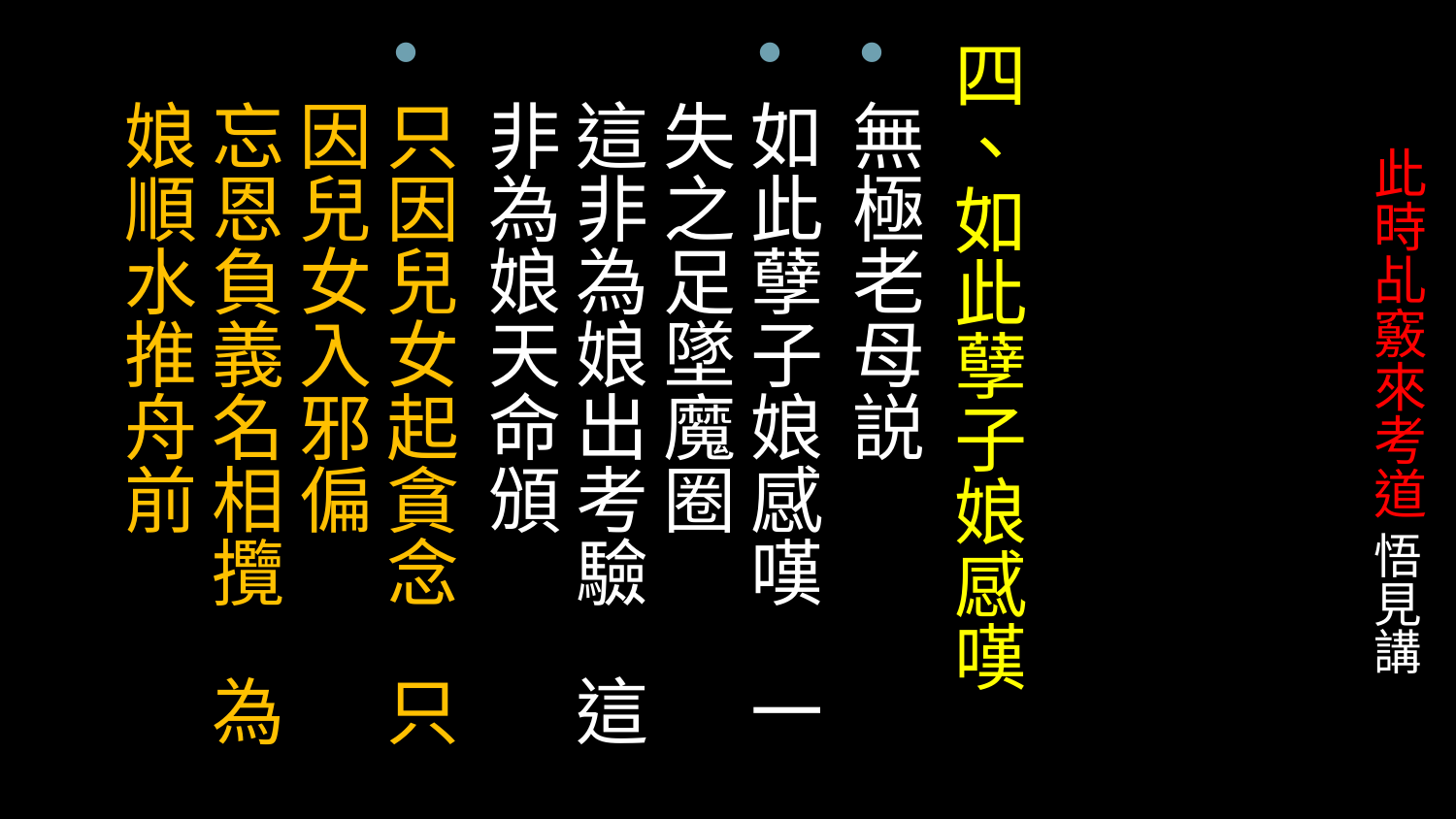

四、如此孽子娘感嘆
無極老母説
如此孽子娘感嘆    一失之足墜魔圈
這非為娘出考驗    這非為娘天命頒
只因兒女起貪念    只因兒女入邪偏
忘恩負義名相攬    為娘順水推舟前

# 此時乩竅來考道 悟見講